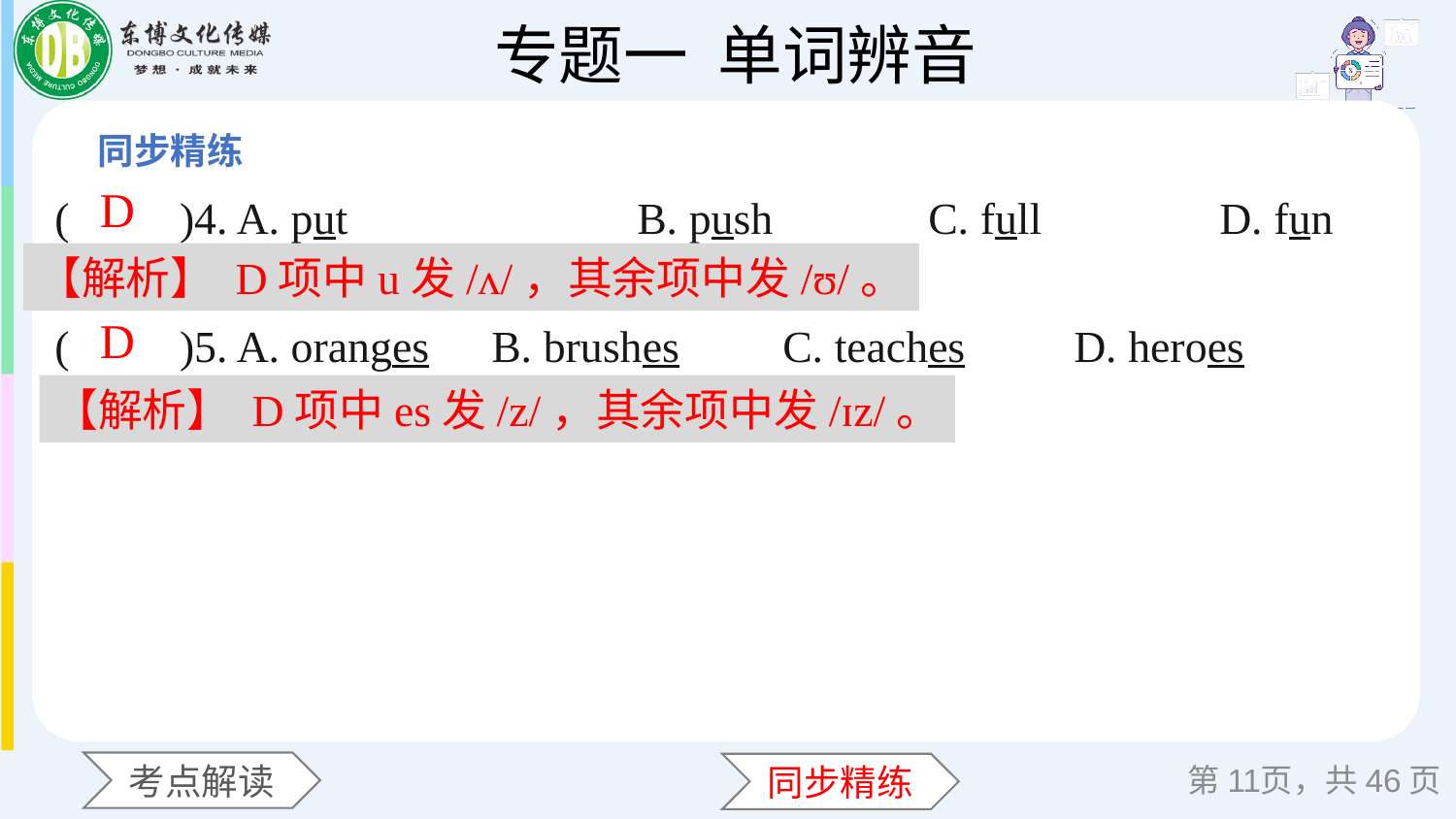

(　　)4. A. put		B. push		C. full		D. fun

(　　)5. A. oranges	B. brushes	C. teaches	D. heroes
D
【解析】 D项中u发/ʌ/，其余项中发/ʊ/。
D
【解析】 D项中es发/z/，其余项中发/ɪz/。
第11页，共46页